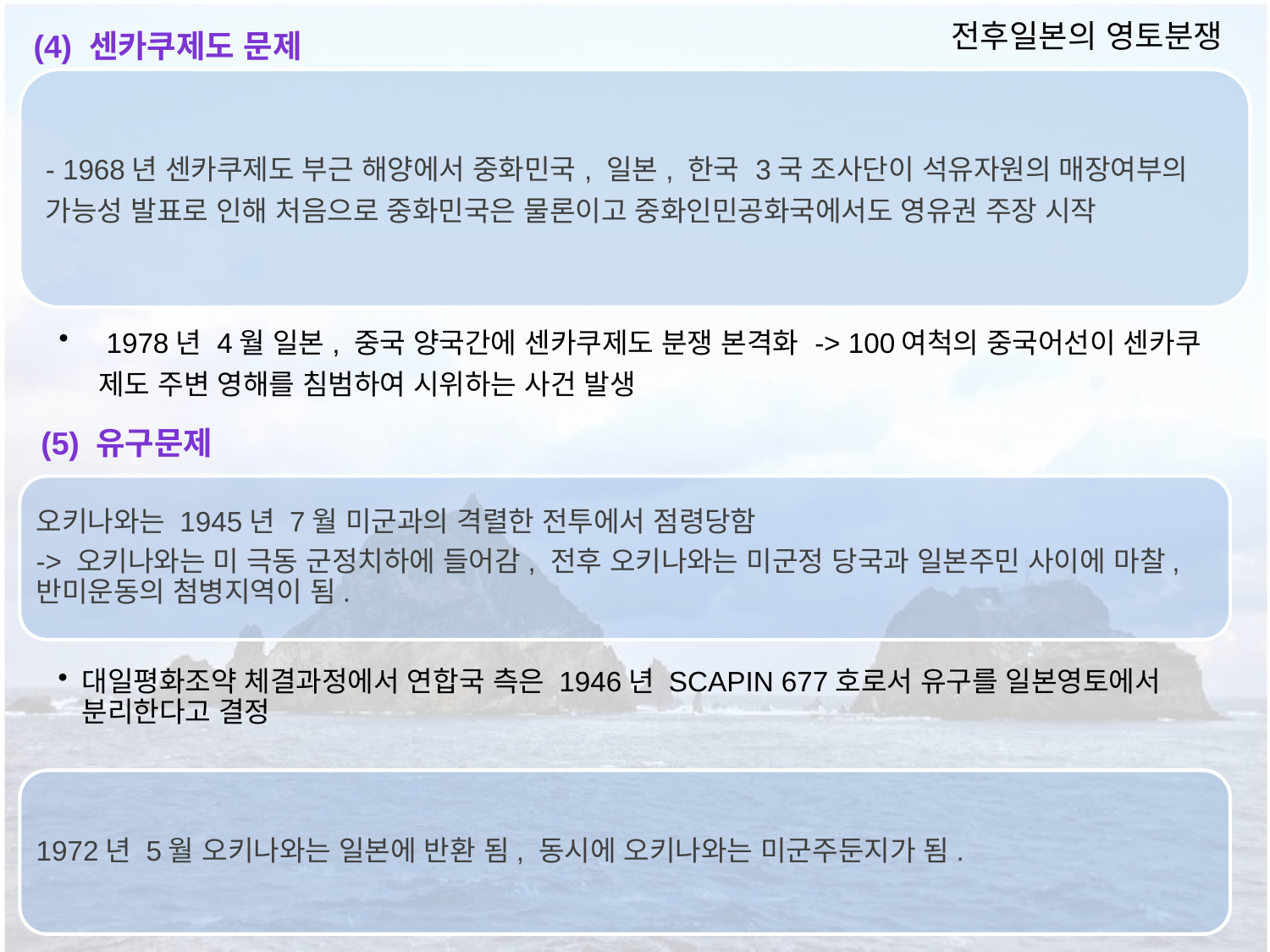

전후일본의 영토분쟁
(4) 센카쿠제도 문제
- 1968년 센카쿠제도 부근 해양에서 중화민국, 일본, 한국 3국 조사단이 석유자원의 매장여부의 가능성 발표로 인해 처음으로 중화민국은 물론이고 중화인민공화국에서도 영유권 주장 시작
 1978년 4월 일본, 중국 양국간에 센카쿠제도 분쟁 본격화 -> 100여척의 중국어선이 센카쿠 제도 주변 영해를 침범하여 시위하는 사건 발생
(5) 유구문제
오키나와는 1945년 7월 미군과의 격렬한 전투에서 점령당함
-> 오키나와는 미 극동 군정치하에 들어감, 전후 오키나와는 미군정 당국과 일본주민 사이에 마찰, 반미운동의 첨병지역이 됨.
대일평화조약 체결과정에서 연합국 측은 1946년 SCAPIN 677호로서 유구를 일본영토에서 분리한다고 결정
1972년 5월 오키나와는 일본에 반환 됨, 동시에 오키나와는 미군주둔지가 됨.